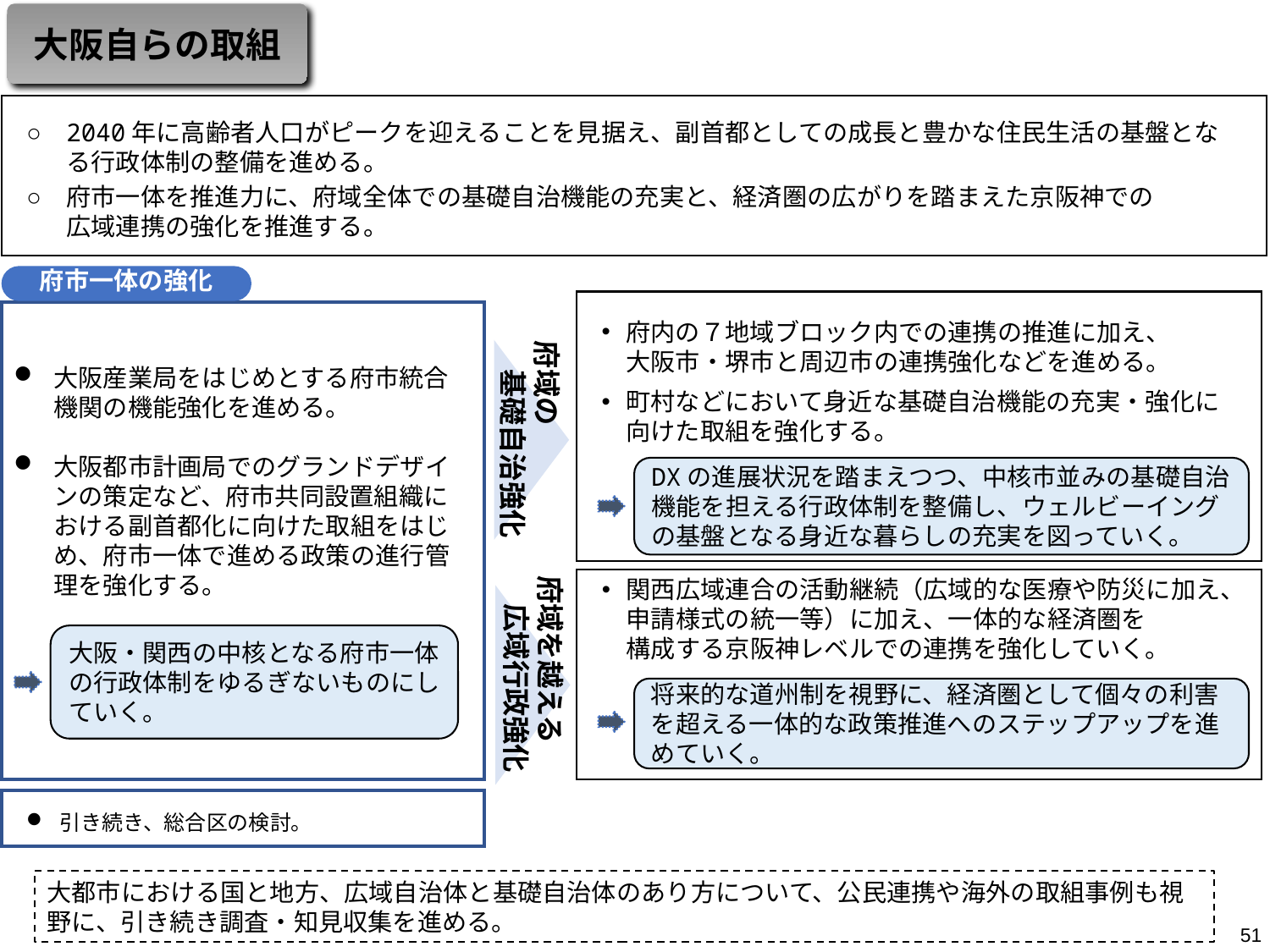

大阪自らの取組
2040年に高齢者人口がピークを迎えることを見据え、副首都としての成長と豊かな住民生活の基盤となる行政体制の整備を進める。
府市一体を推進力に、府域全体での基礎自治機能の充実と、経済圏の広がりを踏まえた京阪神での
広域連携の強化を推進する。
府市一体の強化
府内の７地域ブロック内での連携の推進に加え、
大阪市・堺市と周辺市の連携強化などを進める。
町村などにおいて身近な基礎自治機能の充実・強化に向けた取組を強化する。

大阪産業局をはじめとする府市統合機関の機能強化を進める。

大阪都市計画局でのグランドデザインの策定など、府市共同設置組織における副首都化に向けた取組をはじめ、府市一体で進める政策の進行管理を強化する。
府域の
　基礎自治強化

DXの進展状況を踏まえつつ、中核市並みの基礎自治機能を担える行政体制を整備し、ウェルビーイングの基盤となる身近な暮らしの充実を図っていく。

府域を越える
　広域行政強化
関西広域連合の活動継続（広域的な医療や防災に加え、申請様式の統一等）に加え、一体的な経済圏を
構成する京阪神レベルでの連携を強化していく。

大阪・関西の中核となる府市一体の行政体制をゆるぎないものにしていく。

将来的な道州制を視野に、経済圏として個々の利害を超える一体的な政策推進へのステップアップを進めていく。

 引き続き、総合区の検討。
大都市における国と地方、広域自治体と基礎自治体のあり方について、公民連携や海外の取組事例も視野に、引き続き調査・知見収集を進める。
51